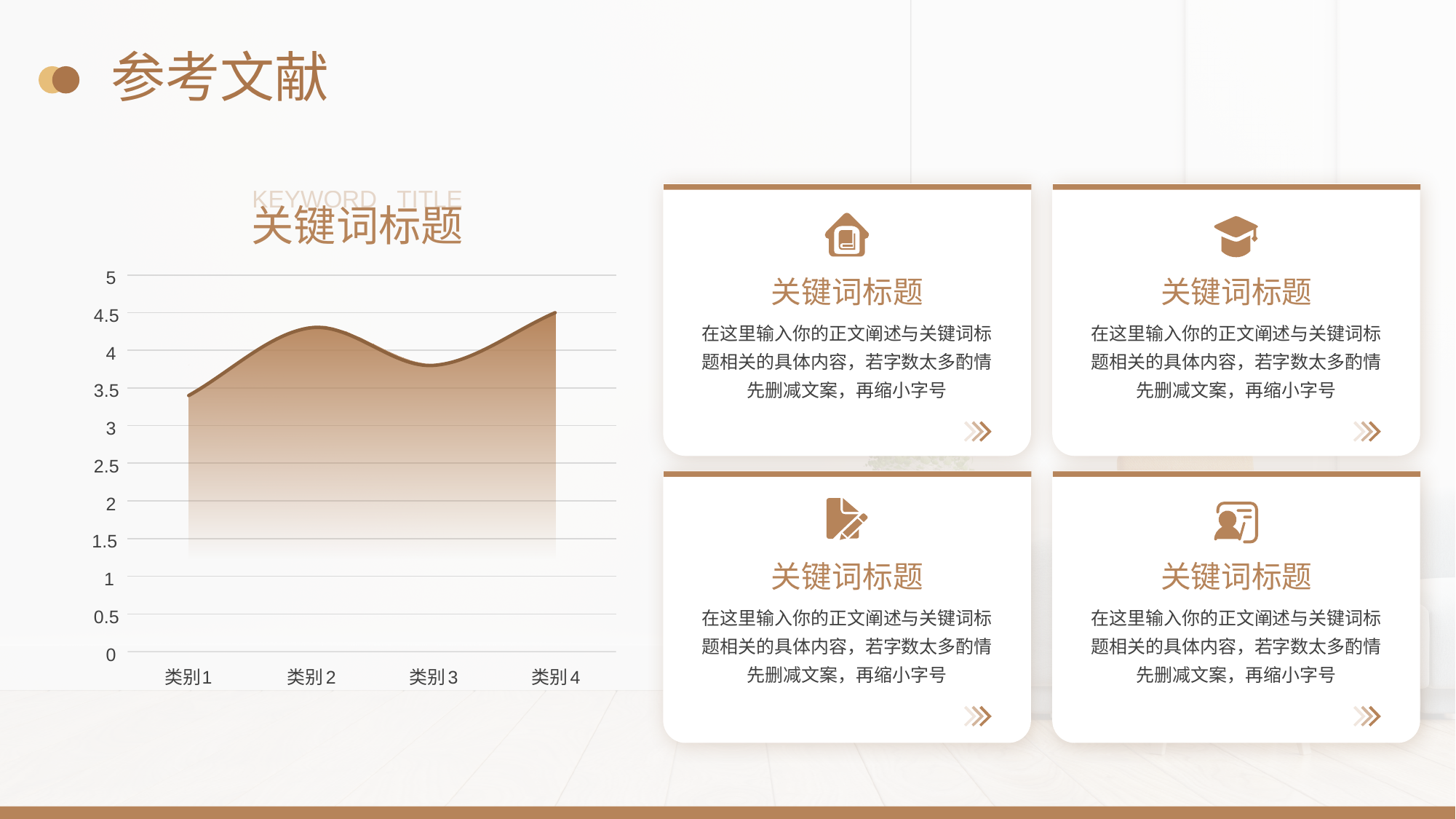

# 参考文献
KEYWORD   TITLE
关键词标题

5

4.5

4

3.5
3
2.5
2
1.5
1
0.5
0

类别
1
类别
2
类别
3
类别
4

关键词标题
在这里输入你的正文阐述与关键词标题相关的具体内容，若字数太多酌情先删减文案，再缩小字号

关键词标题
在这里输入你的正文阐述与关键词标题相关的具体内容，若字数太多酌情先删减文案，再缩小字号

关键词标题
在这里输入你的正文阐述与关键词标题相关的具体内容，若字数太多酌情先删减文案，再缩小字号

关键词标题
在这里输入你的正文阐述与关键词标题相关的具体内容，若字数太多酌情先删减文案，再缩小字号